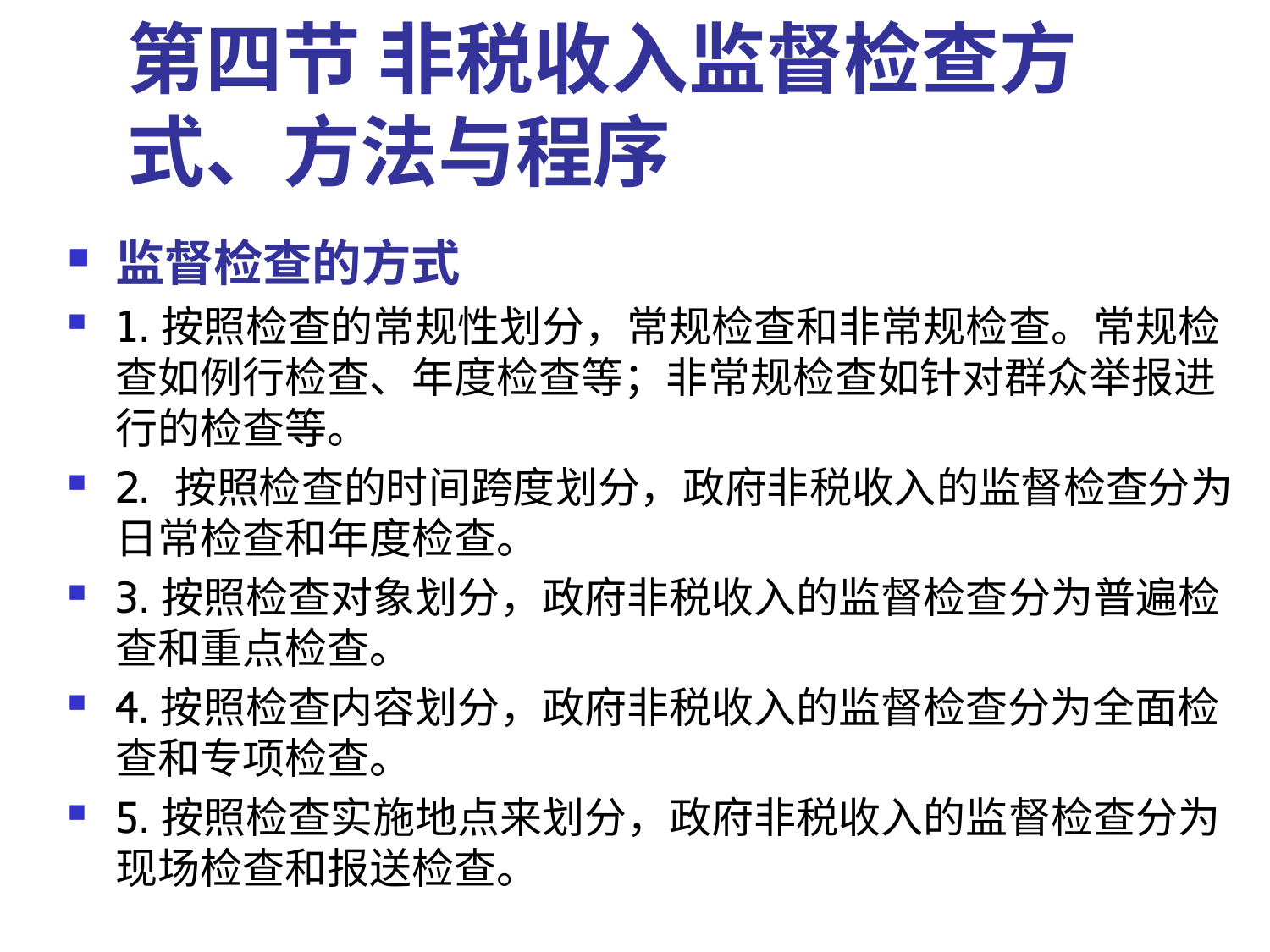

# 第四节 非税收入监督检查方式、方法与程序
监督检查的方式
1.按照检查的常规性划分，常规检查和非常规检查。常规检查如例行检查、年度检查等；非常规检查如针对群众举报进行的检查等。
2. 按照检查的时间跨度划分，政府非税收入的监督检查分为日常检查和年度检查。
3.按照检查对象划分，政府非税收入的监督检查分为普遍检查和重点检查。
4.按照检查内容划分，政府非税收入的监督检查分为全面检查和专项检查。
5.按照检查实施地点来划分，政府非税收入的监督检查分为现场检查和报送检查。